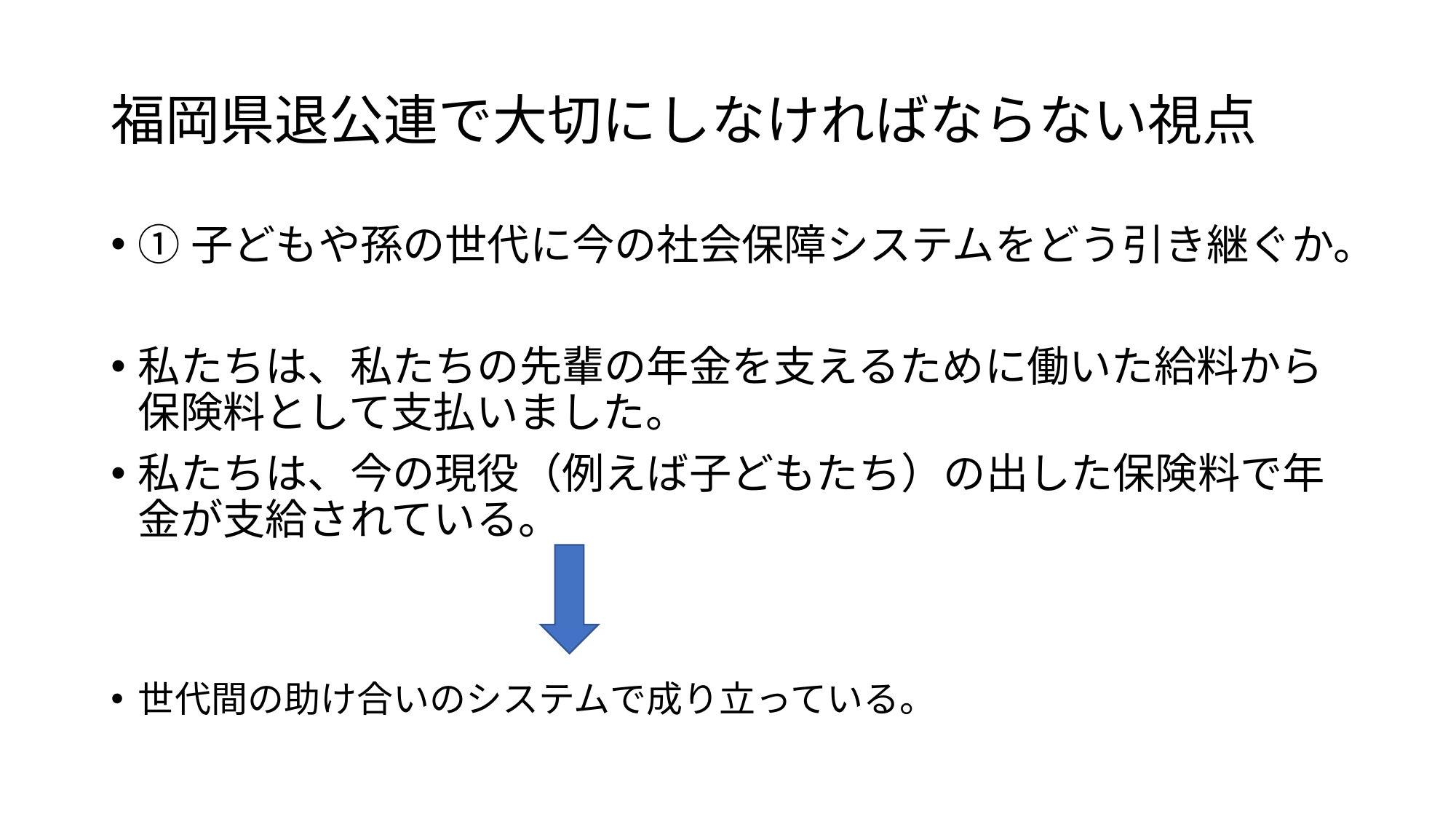

# 福岡県退公連で大切にしなければならない視点
①子どもや孫の世代に今の社会保障システムをどう引き継ぐか。

私たちは、私たちの先輩の年金を支えるために働いた給料から保険料として支払いました。
私たちは、今の現役（例えば子どもたち）の出した保険料で年金が支給されている。

世代間の助け合いのシステムで成り立っている。